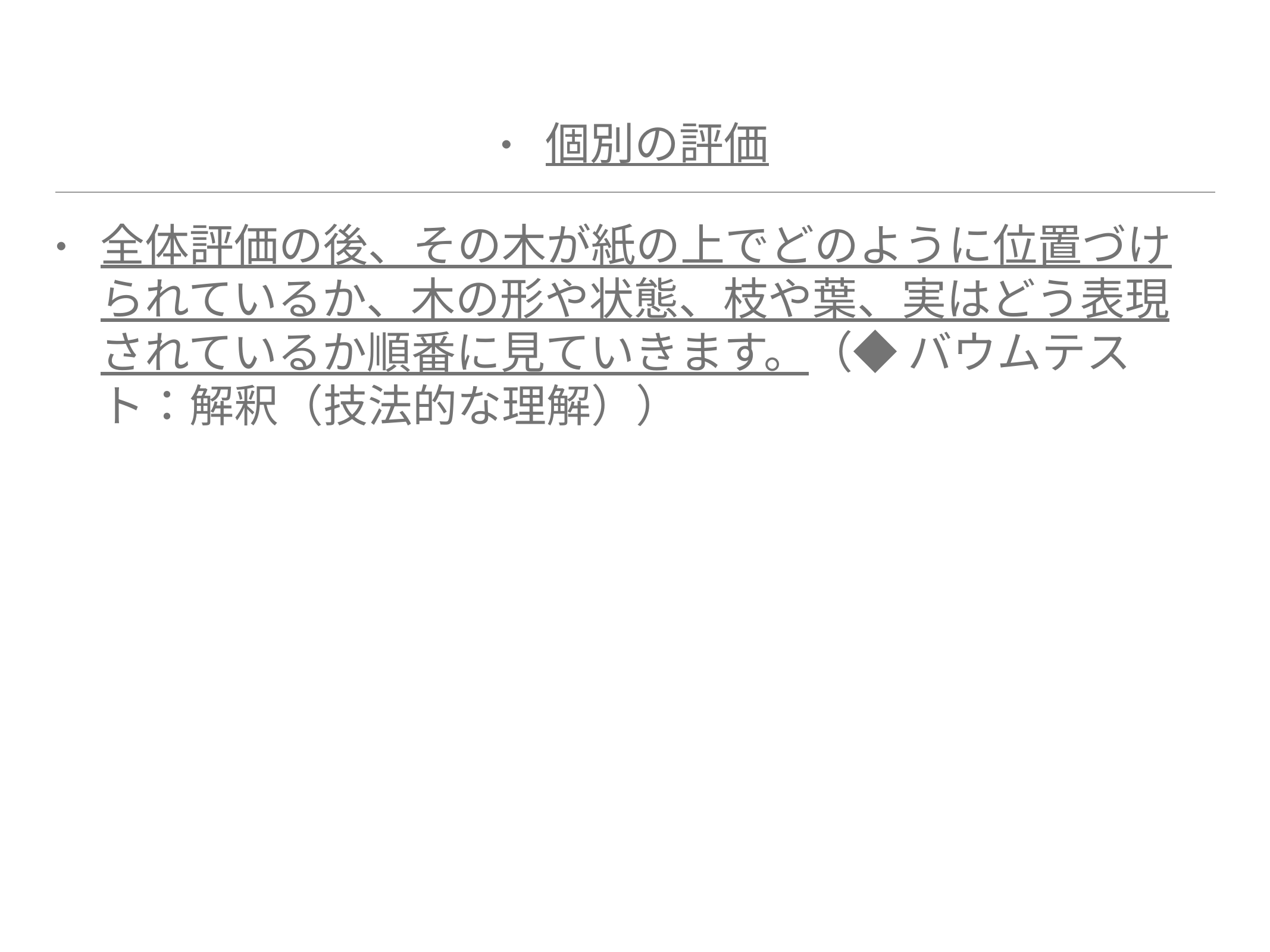

# 個別の評価
全体評価の後、その木が紙の上でどのように位置づけられているか、木の形や状態、枝や葉、実はどう表現されているか順番に見ていきます。（◆ バウムテスト：解釈（技法的な理解））